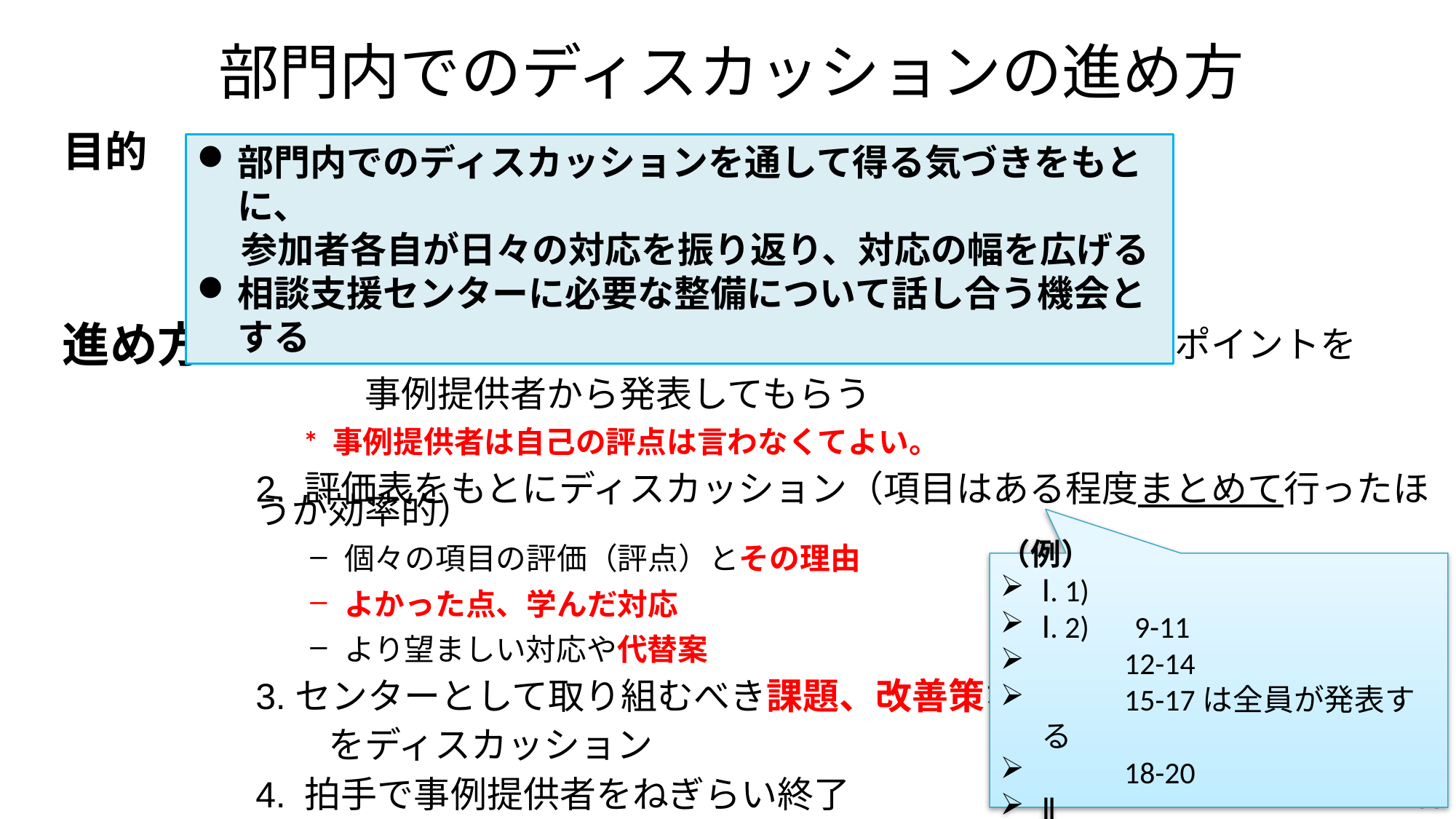

部門内でのディスカッションの進め方
目的
部門内でのディスカッションを通して得る気づきをもとに、
　 参加者各自が日々の対応を振り返り、対応の幅を広げる
相談支援センターに必要な整備について話し合う機会とする
# 進め方
1. この事例を選んだ理由、あるいは議論してもらいたいポイントを
　　　事例提供者から発表してもらう
* 事例提供者は自己の評点は言わなくてよい。
2. 評価表をもとにディスカッション（項目はある程度まとめて行ったほうが効率的）
個々の項目の評価（評点）とその理由
よかった点、学んだ対応
より望ましい対応や代替案
3.センターとして取り組むべき課題、改善策など
　　をディスカッション
4. 拍手で事例提供者をねぎらい終了
（例）
Ⅰ. 1)
Ⅰ. 2)　9-11
            12-14
            15-17は全員が発表する
            18-20
Ⅱ
68